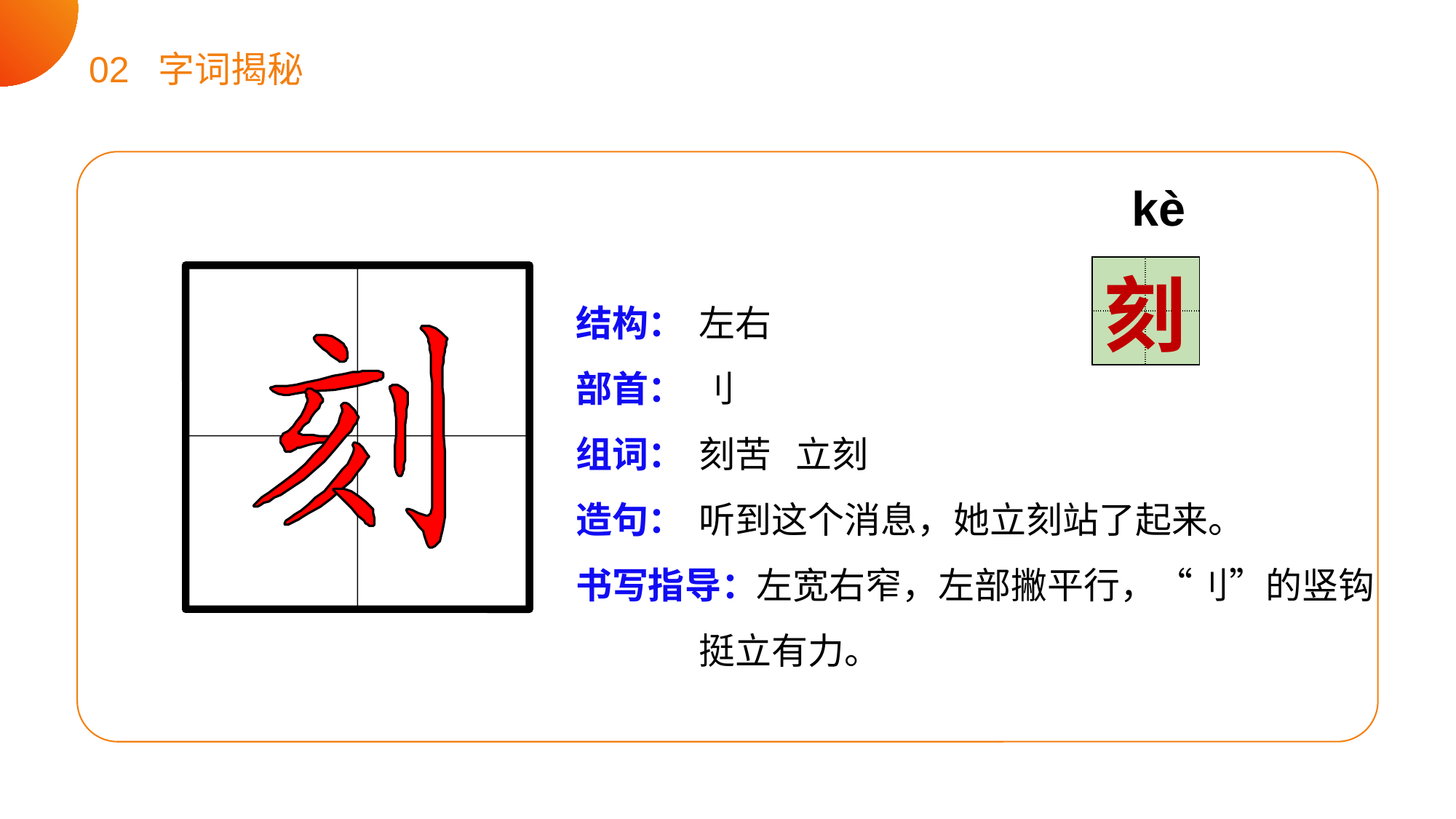

02  字词揭秘
kè
|  |  |
| --- | --- |
|  |  |
刻

结构：
部首：
组词：
造句：
书写指导：
左右
刂
刻苦   立刻
听到这个消息，她立刻站了起来。
      左宽右窄，左部撇平行，“刂”的竖钩挺立有力。